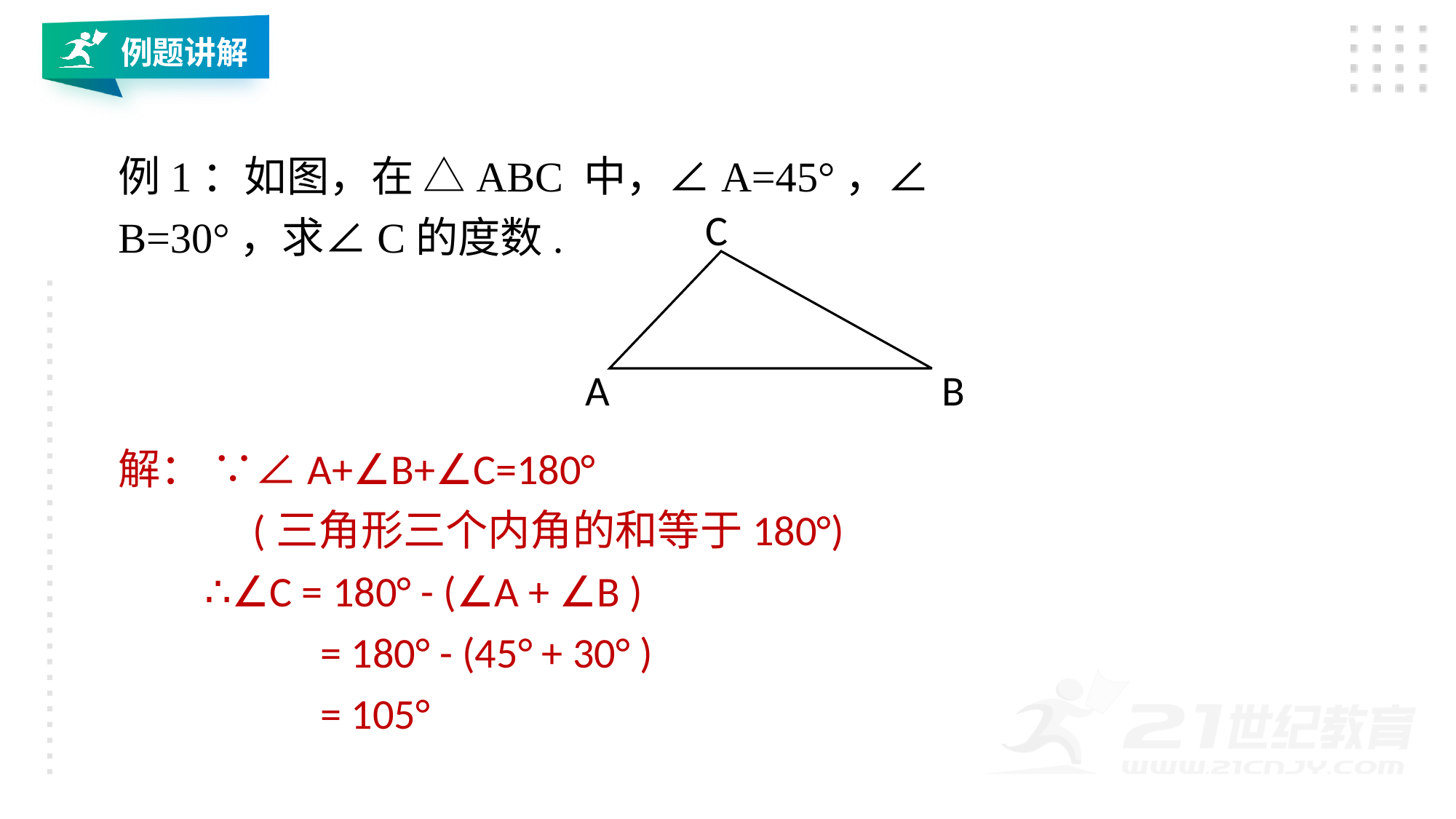

例题讲解
例1：如图，在 △ABC 中，∠A=45°，∠B=30°，求∠C的度数.
C

A
B
解： ∵∠A+∠B+∠C=180°
              (三角形三个内角的和等于180°)
         ∴∠C = 180° - (∠A + ∠B )
                     = 180° - (45° + 30° )
                     = 105°